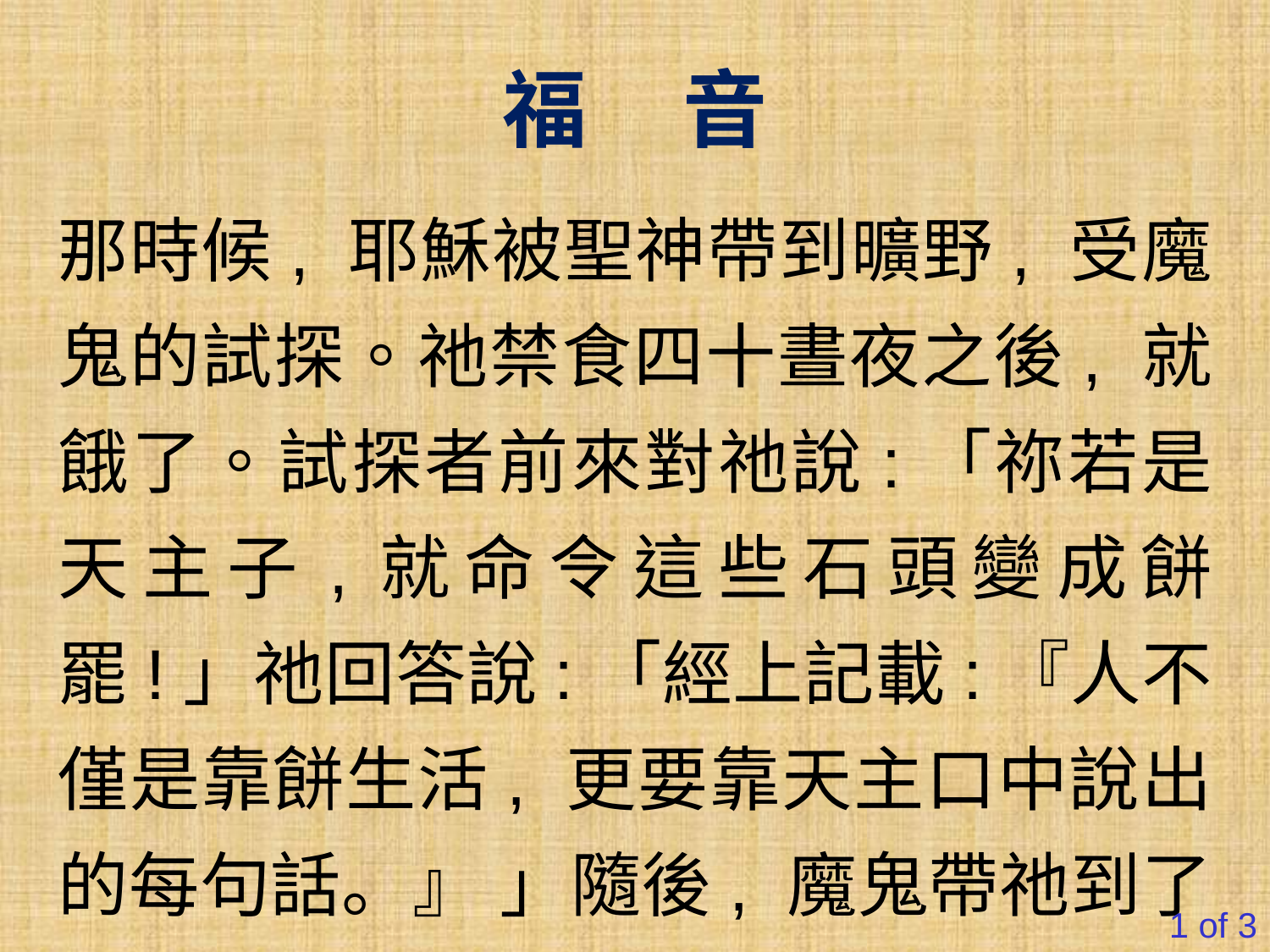

福     音

那時候, 耶穌被聖神帶到曠野, 受魔鬼的試探。祂禁食四十晝夜之後, 就餓了。試探者前來對祂說:「祢若是天主子,就命令這些石頭變成餅罷!」祂回答說:「經上記載:『人不僅是靠餅生活, 更要靠天主口中說出的每句話。』 」隨後, 魔鬼帶祂到了聖城,
1 of 3